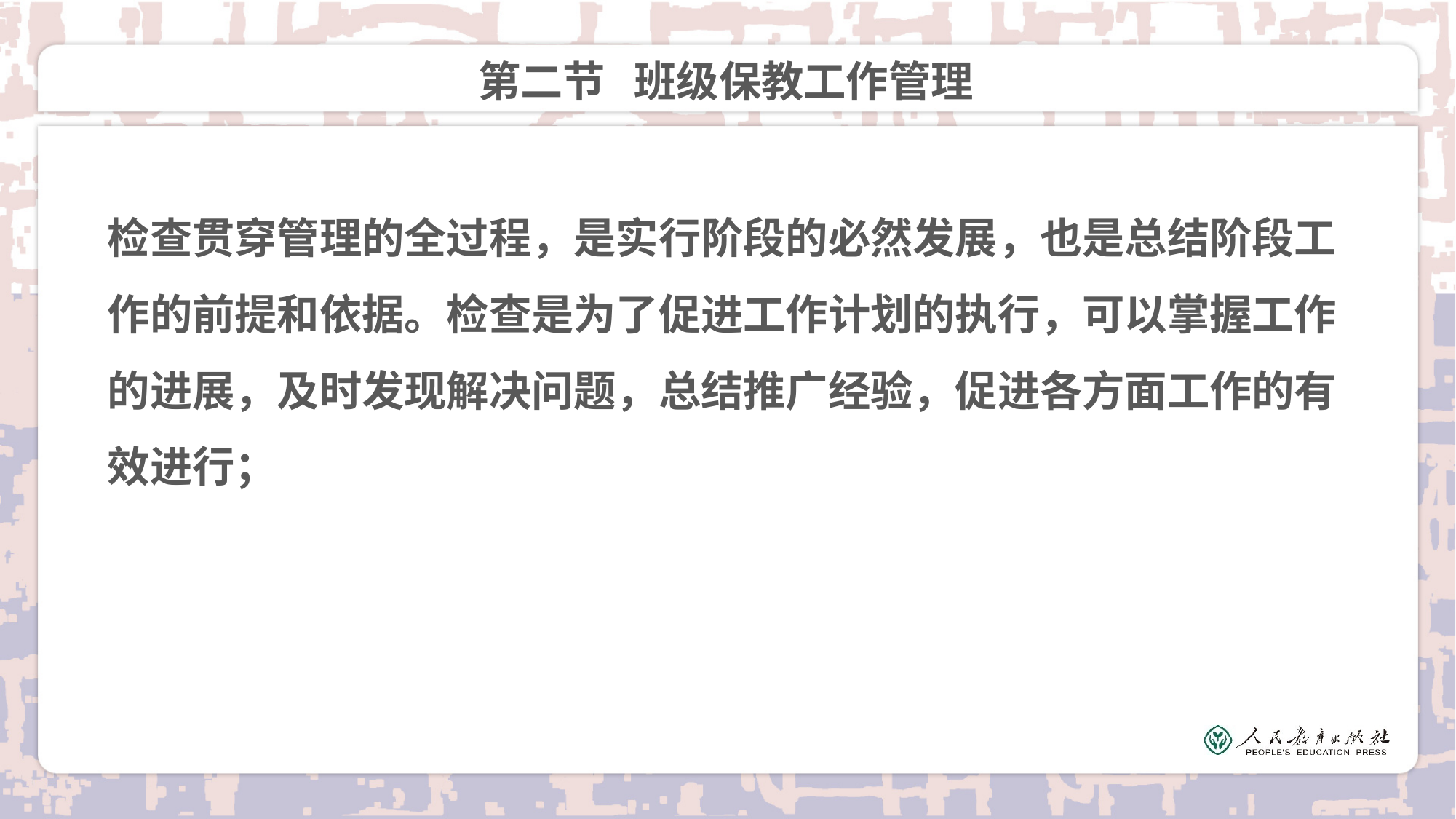

# 第二节   班级保教工作管理
检查贯穿管理的全过程，是实行阶段的必然发展，也是总结阶段工作的前提和依据。检查是为了促进工作计划的执行，可以掌握工作的进展，及时发现解决问题，总结推广经验，促进各方面工作的有效进行；